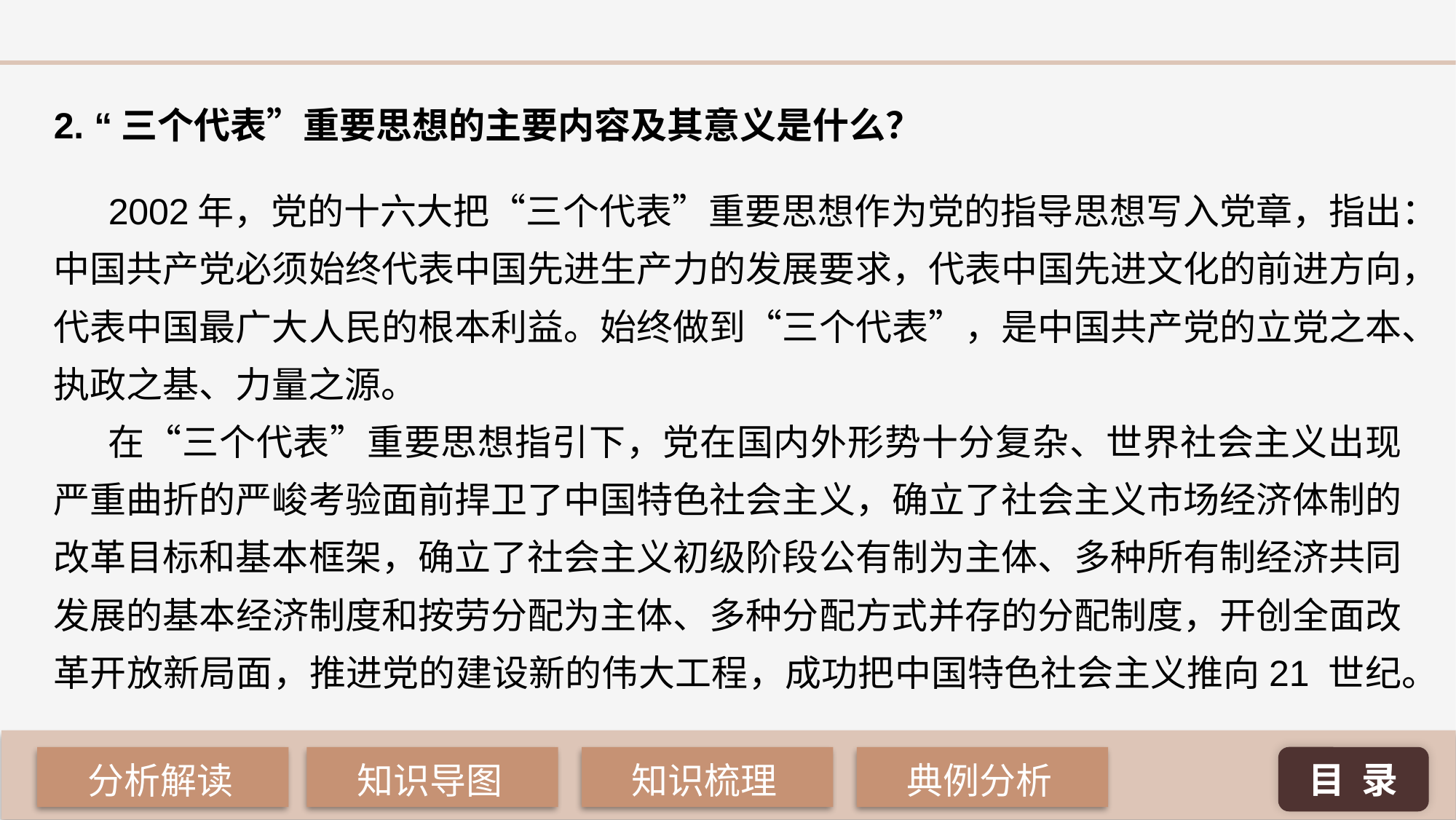

2. “三个代表”重要思想的主要内容及其意义是什么？
2002年，党的十六大把“三个代表”重要思想作为党的指导思想写入党章，指出：中国共产党必须始终代表中国先进生产力的发展要求，代表中国先进文化的前进方向，代表中国最广大人民的根本利益。始终做到“三个代表”，是中国共产党的立党之本、执政之基、力量之源。
在“三个代表”重要思想指引下，党在国内外形势十分复杂、世界社会主义出现严重曲折的严峻考验面前捍卫了中国特色社会主义，确立了社会主义市场经济体制的改革目标和基本框架，确立了社会主义初级阶段公有制为主体、多种所有制经济共同发展的基本经济制度和按劳分配为主体、多种分配方式并存的分配制度，开创全面改革开放新局面，推进党的建设新的伟大工程，成功把中国特色社会主义推向21 世纪。